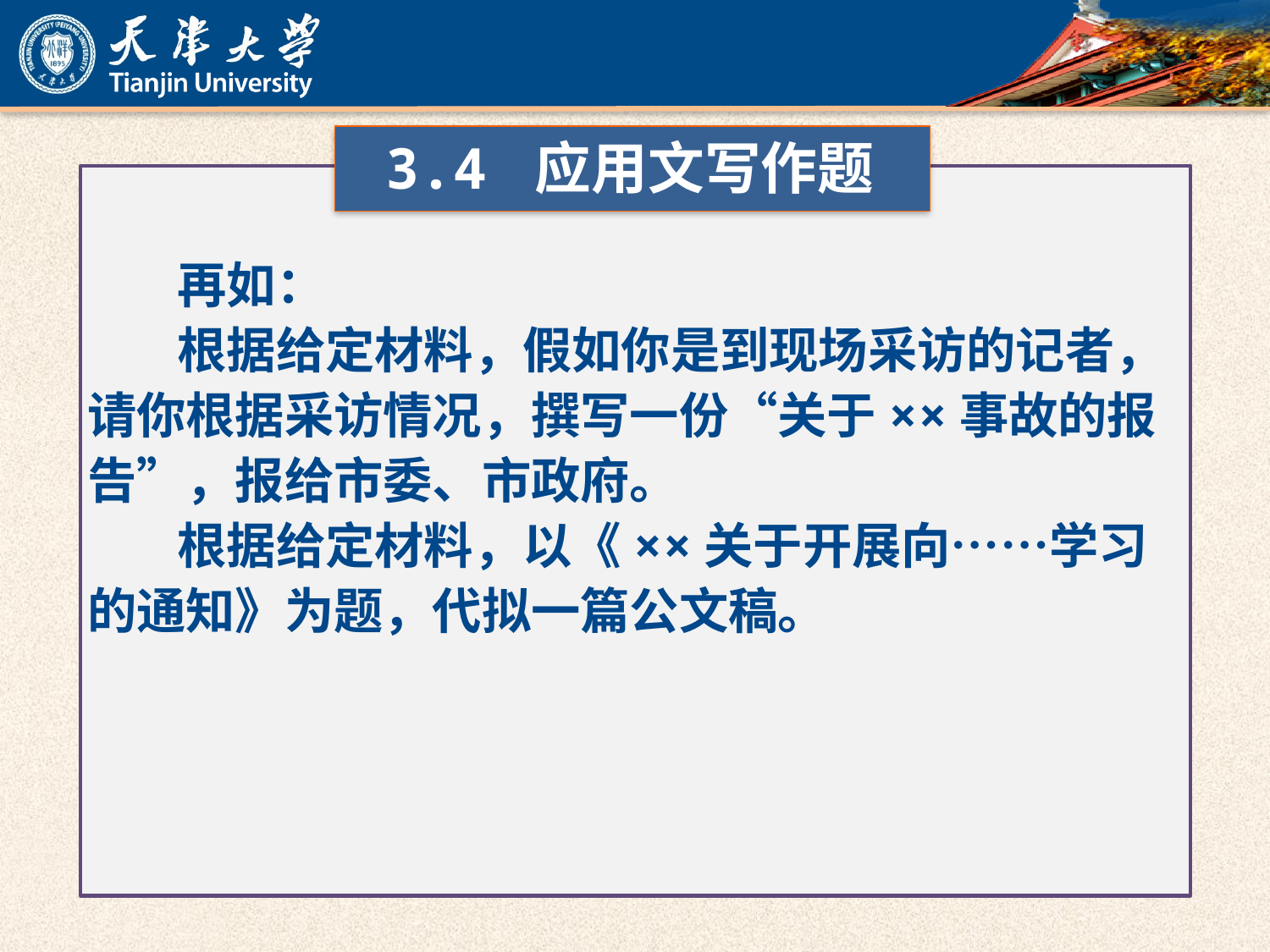

3.4 应用文写作题

再如：
根据给定材料，假如你是到现场采访的记者，请你根据采访情况，撰写一份“关于××事故的报告”，报给市委、市政府。
根据给定材料，以《××关于开展向……学习的通知》为题，代拟一篇公文稿。